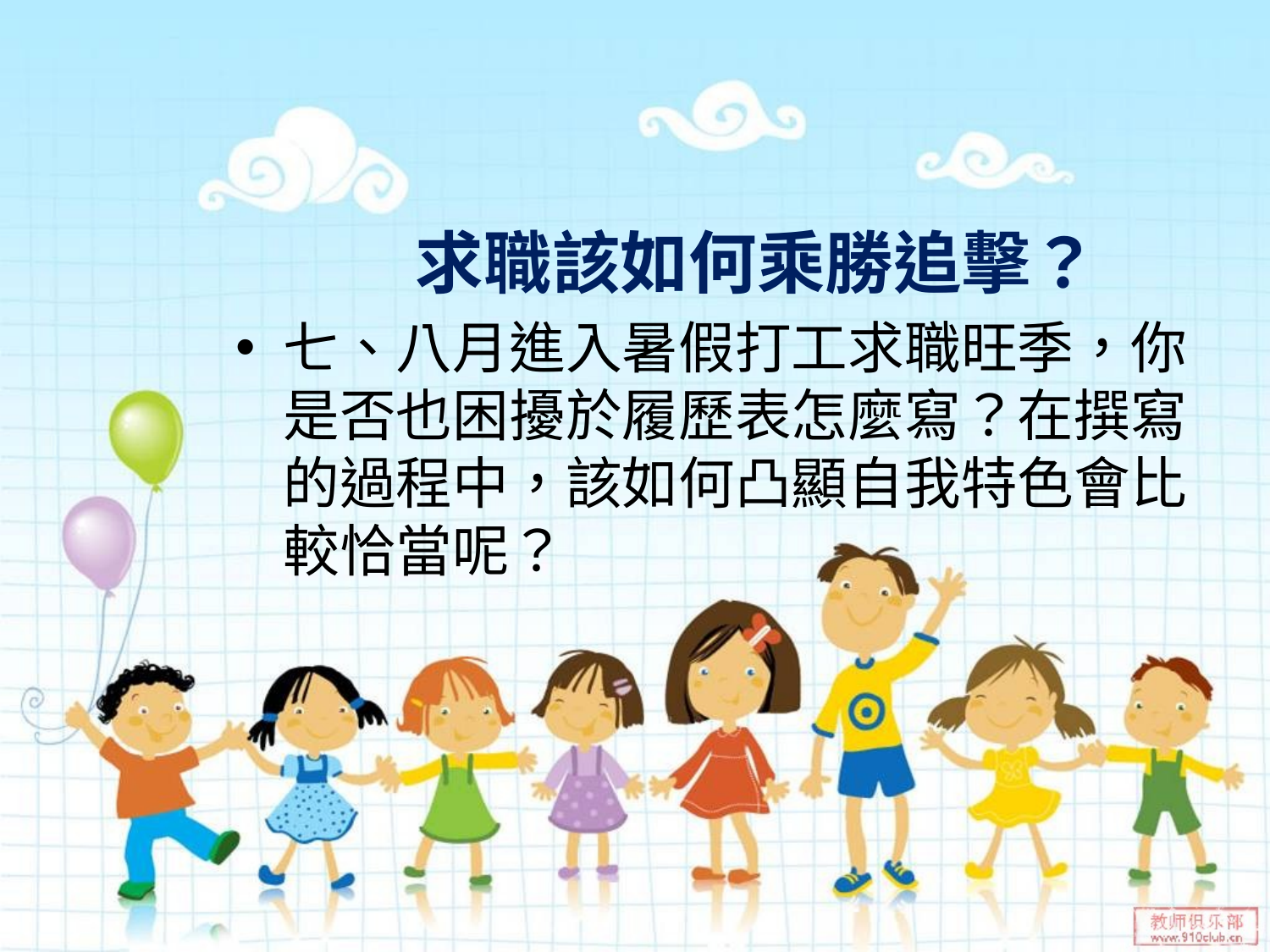

# 求職該如何乘勝追擊？
七、八月進入暑假打工求職旺季，你是否也困擾於履歷表怎麼寫？在撰寫的過程中，該如何凸顯自我特色會比較恰當呢？